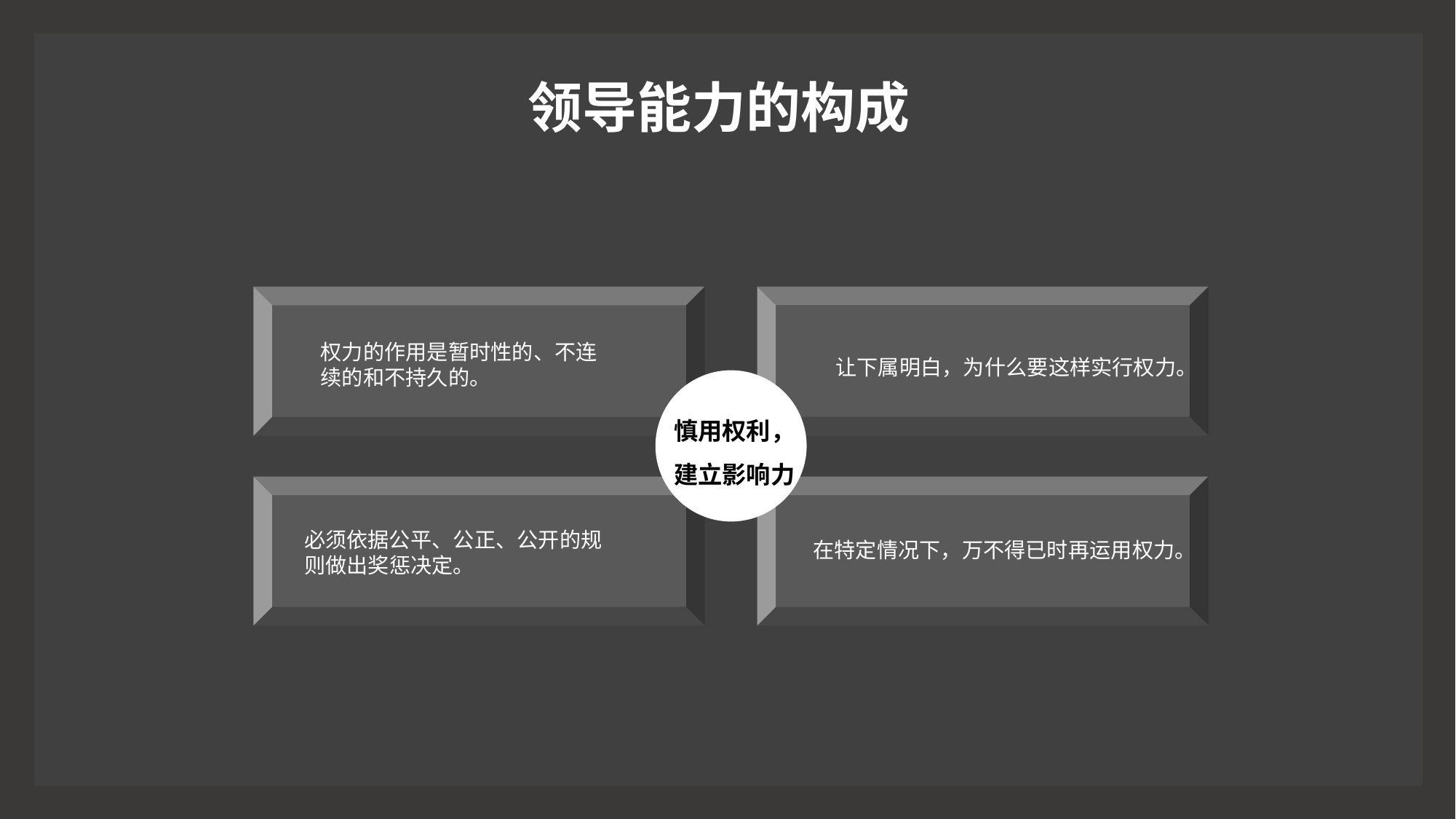

权力的作用是暂时性的、不连续的和不持久的。
让下属明白，为什么要这样实行权力。

慎用权利，
建立影响力

必须依据公平、公正、公开的规则做出奖惩决定。
在特定情况下，万不得已时再运用权力。